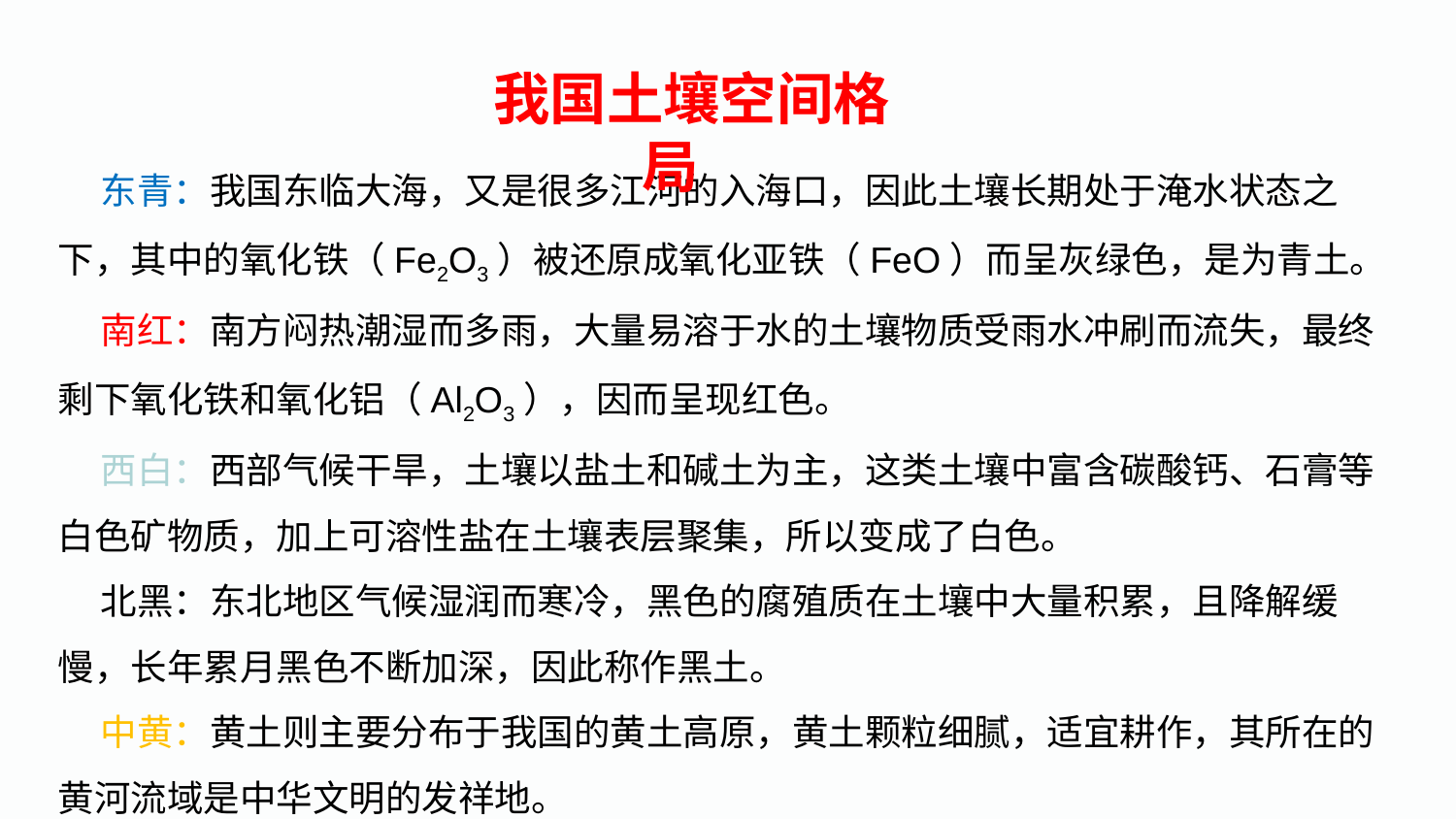

我国土壤空间格局
东青：我国东临大海，又是很多江河的入海口，因此土壤长期处于淹水状态之下，其中的氧化铁（Fe2O3）被还原成氧化亚铁（FeO）而呈灰绿色，是为青土。
南红：南方闷热潮湿而多雨，大量易溶于水的土壤物质受雨水冲刷而流失，最终剩下氧化铁和氧化铝（Al2O3），因而呈现红色。
西白：西部气候干旱，土壤以盐土和碱土为主，这类土壤中富含碳酸钙、石膏等白色矿物质，加上可溶性盐在土壤表层聚集，所以变成了白色。
北黑：东北地区气候湿润而寒冷，黑色的腐殖质在土壤中大量积累，且降解缓慢，长年累月黑色不断加深，因此称作黑土。
中黄：黄土则主要分布于我国的黄土高原，黄土颗粒细腻，适宜耕作，其所在的黄河流域是中华文明的发祥地。